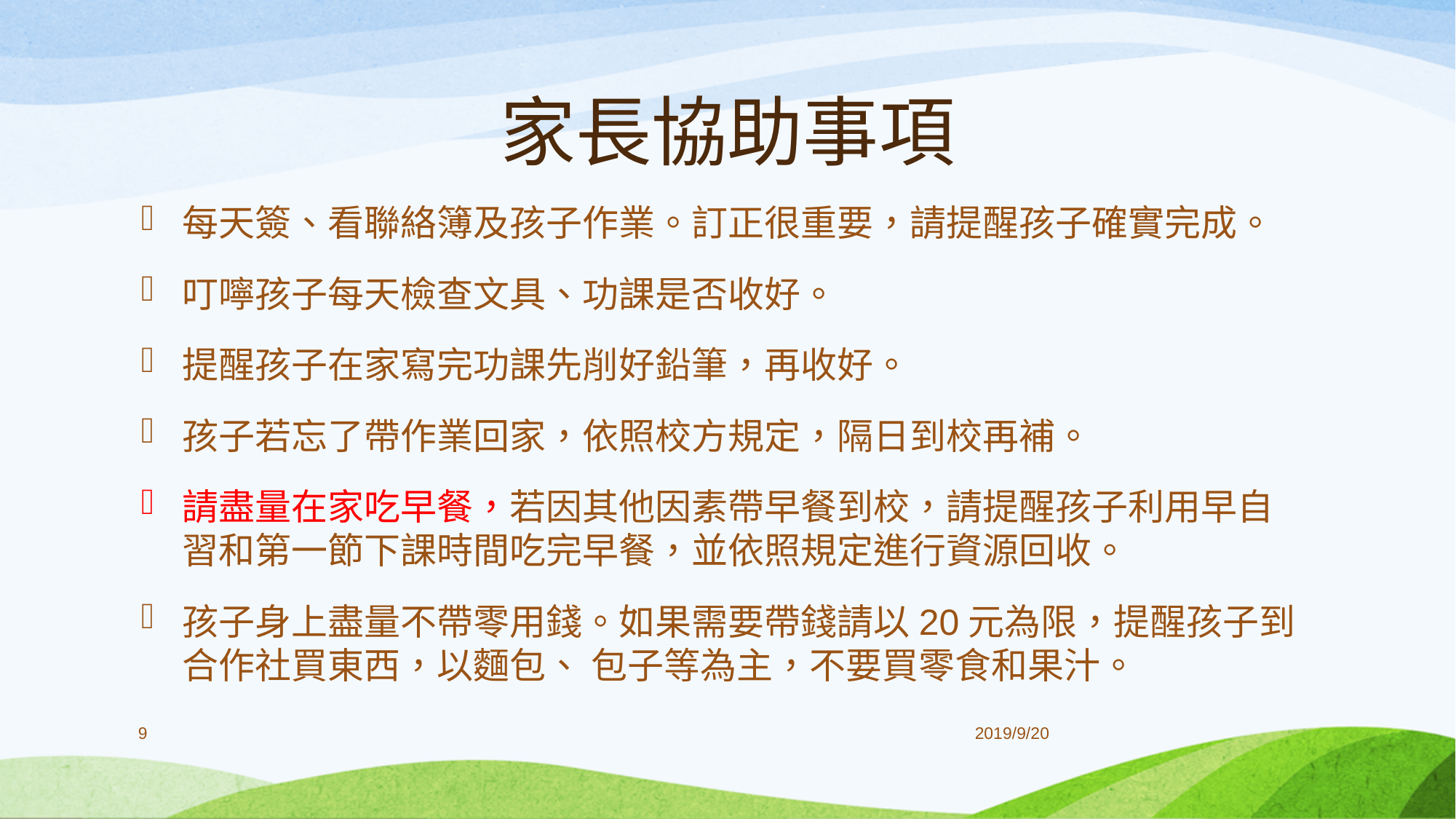

# 家長協助事項
每天簽、看聯絡簿及孩子作業。訂正很重要，請提醒孩子確實完成。
叮嚀孩子每天檢查文具、功課是否收好。
提醒孩子在家寫完功課先削好鉛筆，再收好。
孩子若忘了帶作業回家，依照校方規定，隔日到校再補。
請盡量在家吃早餐，若因其他因素帶早餐到校，請提醒孩子利用早自習和第一節下課時間吃完早餐，並依照規定進行資源回收。
孩子身上盡量不帶零用錢。如果需要帶錢請以20元為限，提醒孩子到合作社買東西，以麵包、 包子等為主，不要買零食和果汁。

9
2019/9/20